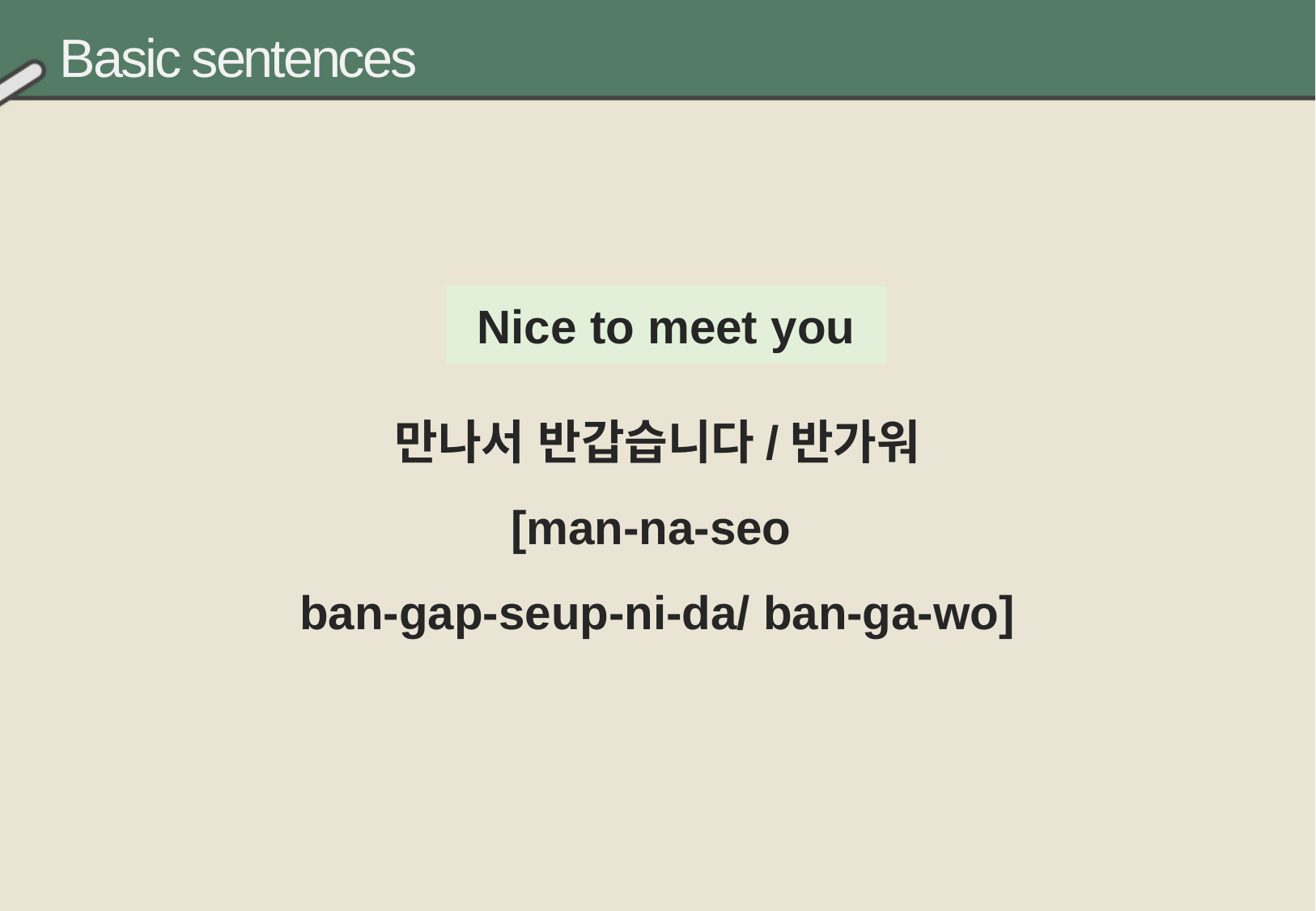

Basic sentences

Nice to meet you
만나서 반갑습니다/반가워
[man-na-seo
ban-gap-seup-ni-da/ ban-ga-wo]